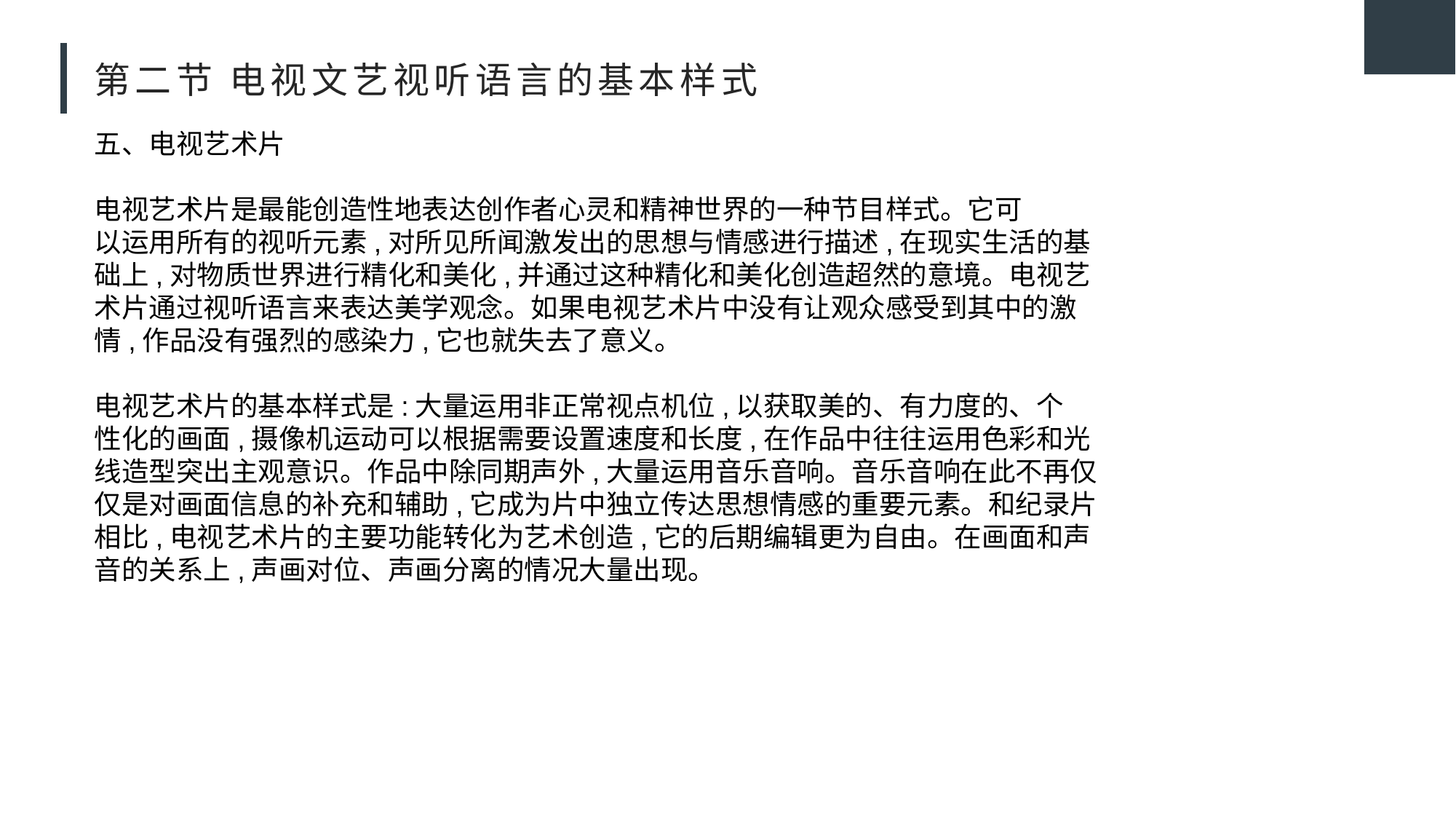

# 第二节 电视文艺视听语言的基本样式
五、电视艺术片

电视艺术片是最能创造性地表达创作者心灵和精神世界的一种节目样式。它可
以运用所有的视听元素,对所见所闻激发出的思想与情感进行描述,在现实生活的基
础上,对物质世界进行精化和美化,并通过这种精化和美化创造超然的意境。电视艺
术片通过视听语言来表达美学观念。如果电视艺术片中没有让观众感受到其中的激
情,作品没有强烈的感染力,它也就失去了意义。

电视艺术片的基本样式是:大量运用非正常视点机位,以获取美的、有力度的、个
性化的画面,摄像机运动可以根据需要设置速度和长度,在作品中往往运用色彩和光
线造型突出主观意识。作品中除同期声外,大量运用音乐音响。音乐音响在此不再仅
仅是对画面信息的补充和辅助,它成为片中独立传达思想情感的重要元素。和纪录片
相比,电视艺术片的主要功能转化为艺术创造,它的后期编辑更为自由。在画面和声
音的关系上,声画对位、声画分离的情况大量出现。